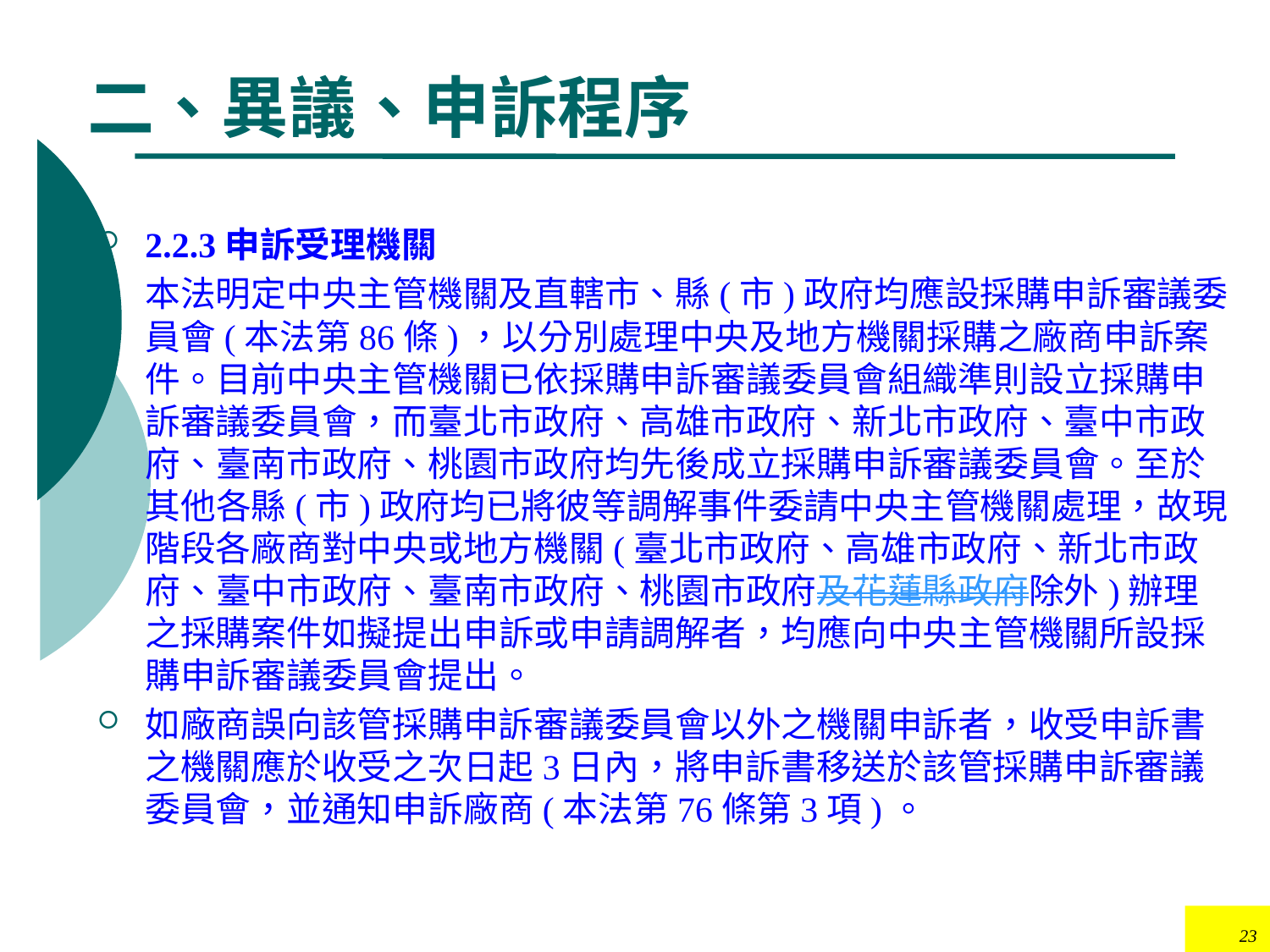

# 二、異議、申訴程序
2.2.3申訴受理機關
本法明定中央主管機關及直轄市、縣(市)政府均應設採購申訴審議委員會(本法第86條)，以分別處理中央及地方機關採購之廠商申訴案件。目前中央主管機關已依採購申訴審議委員會組織準則設立採購申訴審議委員會，而臺北市政府、高雄市政府、新北市政府、臺中市政府、臺南市政府、桃園市政府均先後成立採購申訴審議委員會。至於其他各縣(市)政府均已將彼等調解事件委請中央主管機關處理，故現階段各廠商對中央或地方機關(臺北市政府、高雄市政府、新北市政府、臺中市政府、臺南市政府、桃園市政府及花蓮縣政府除外)辦理之採購案件如擬提出申訴或申請調解者，均應向中央主管機關所設採購申訴審議委員會提出。
如廠商誤向該管採購申訴審議委員會以外之機關申訴者，收受申訴書之機關應於收受之次日起3日內，將申訴書移送於該管採購申訴審議委員會，並通知申訴廠商(本法第76條第3項)。
23